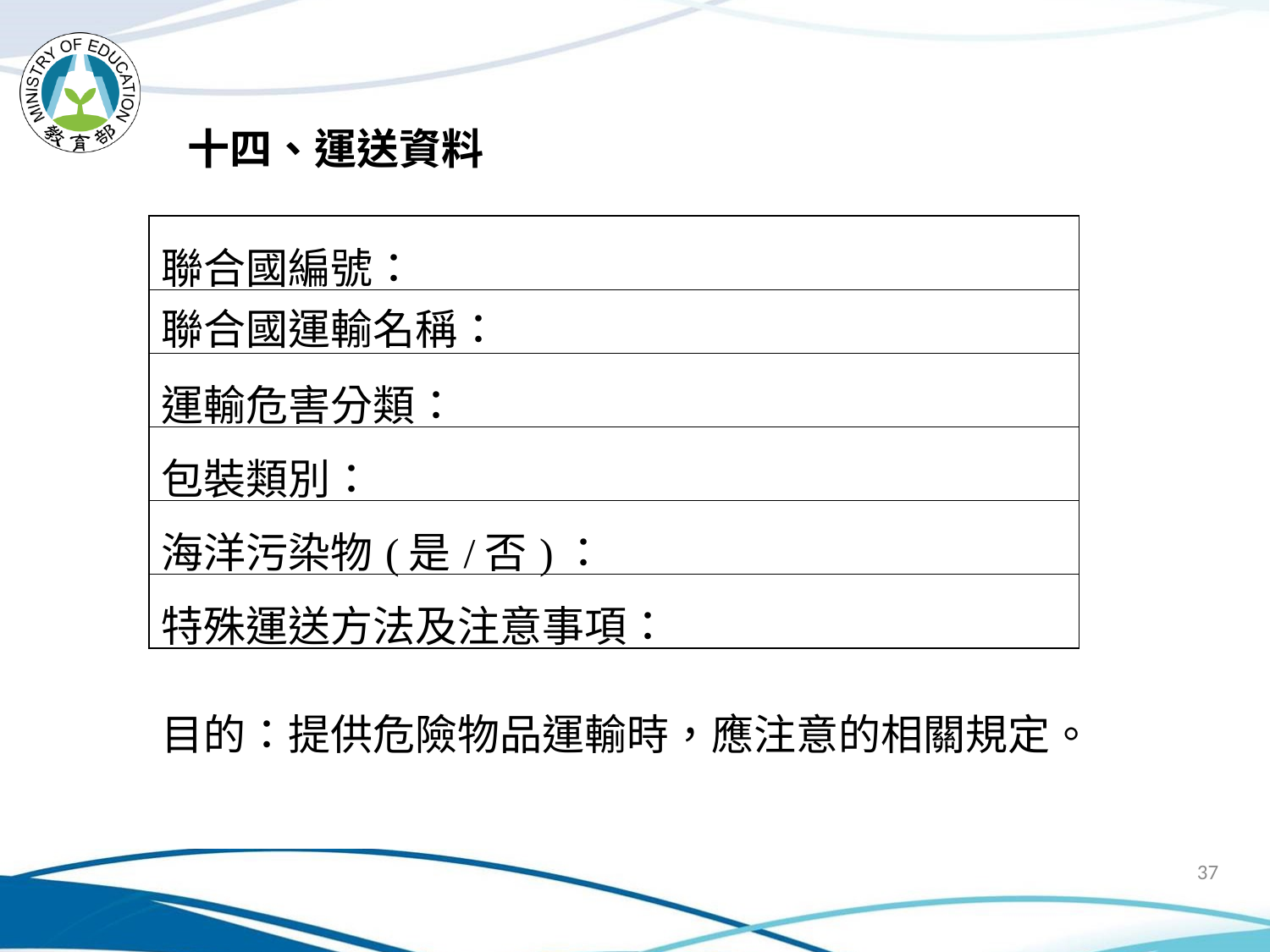

十四、運送資料
| 聯合國編號： |
| --- |
| 聯合國運輸名稱： |
| 運輸危害分類： |
| 包裝類別： |
| 海洋污染物(是/否)： |
| 特殊運送方法及注意事項： |
目的：提供危險物品運輸時，應注意的相關規定。
37